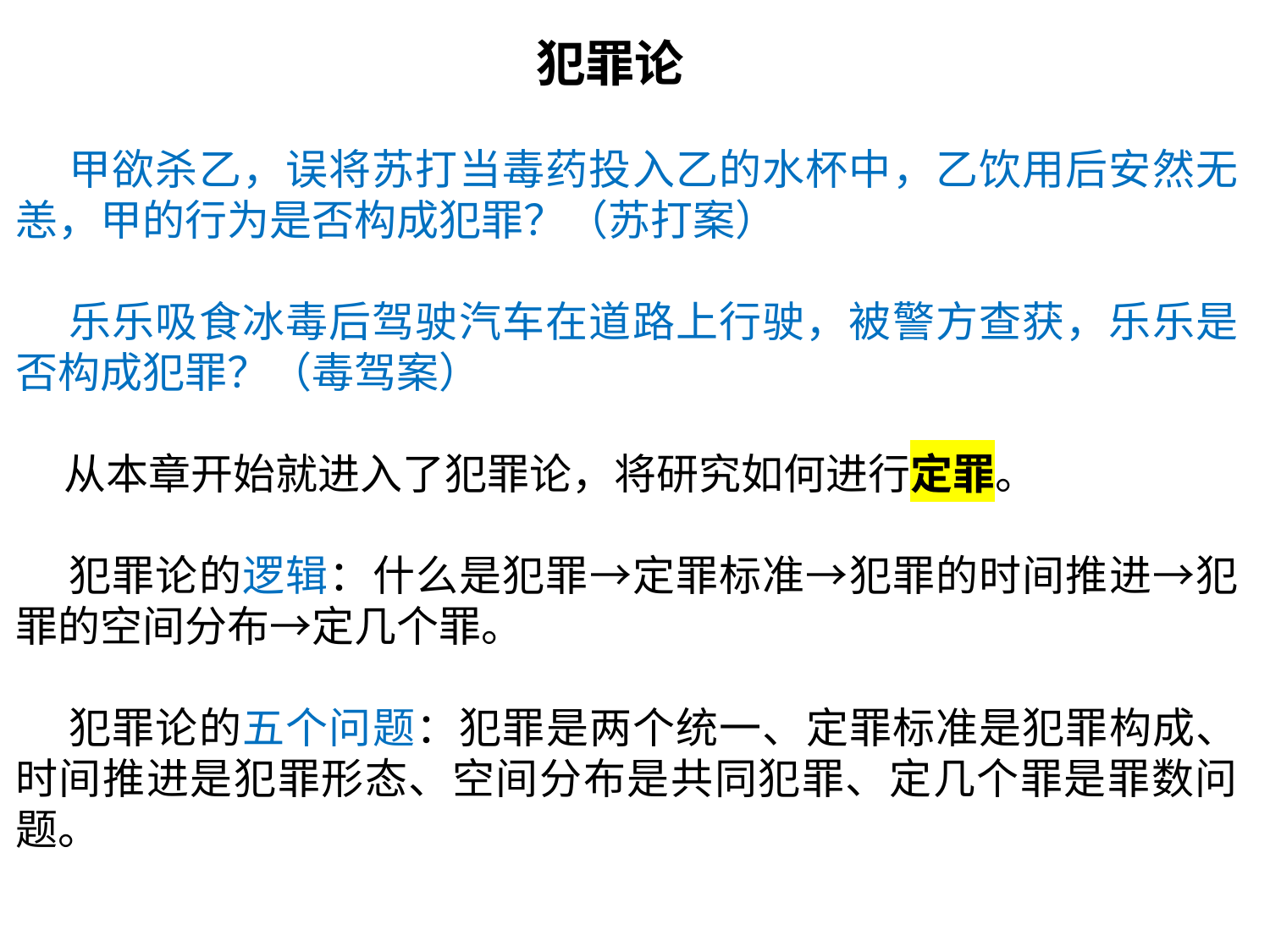

犯罪论
    甲欲杀乙，误将苏打当毒药投入乙的水杯中，乙饮用后安然无恙，甲的行为是否构成犯罪？（苏打案）

    乐乐吸食冰毒后驾驶汽车在道路上行驶，被警方查获，乐乐是否构成犯罪？（毒驾案）

    从本章开始就进入了犯罪论，将研究如何进行定罪。

    犯罪论的逻辑：什么是犯罪→定罪标准→犯罪的时间推进→犯罪的空间分布→定几个罪。

    犯罪论的五个问题：犯罪是两个统一、定罪标准是犯罪构成、时间推进是犯罪形态、空间分布是共同犯罪、定几个罪是罪数问题。